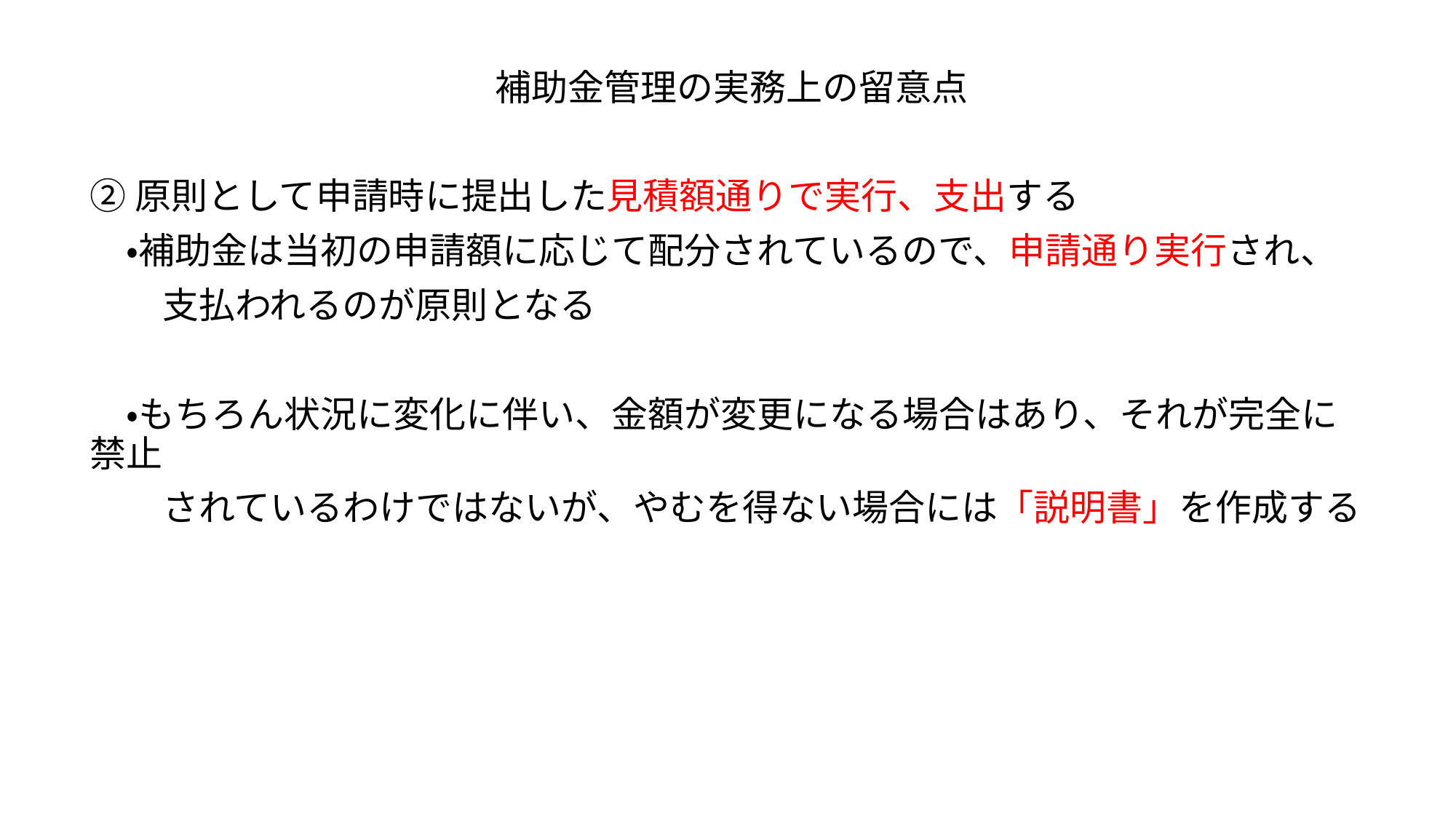

補助金管理の実務上の留意点

②原則として申請時に提出した見積額通りで実行、支出する
　・補助金は当初の申請額に応じて配分されているので、申請通り実行され、
　　支払われるのが原則となる

　・もちろん状況に変化に伴い、金額が変更になる場合はあり、それが完全に禁止
　　されているわけではないが、やむを得ない場合には「説明書」を作成する